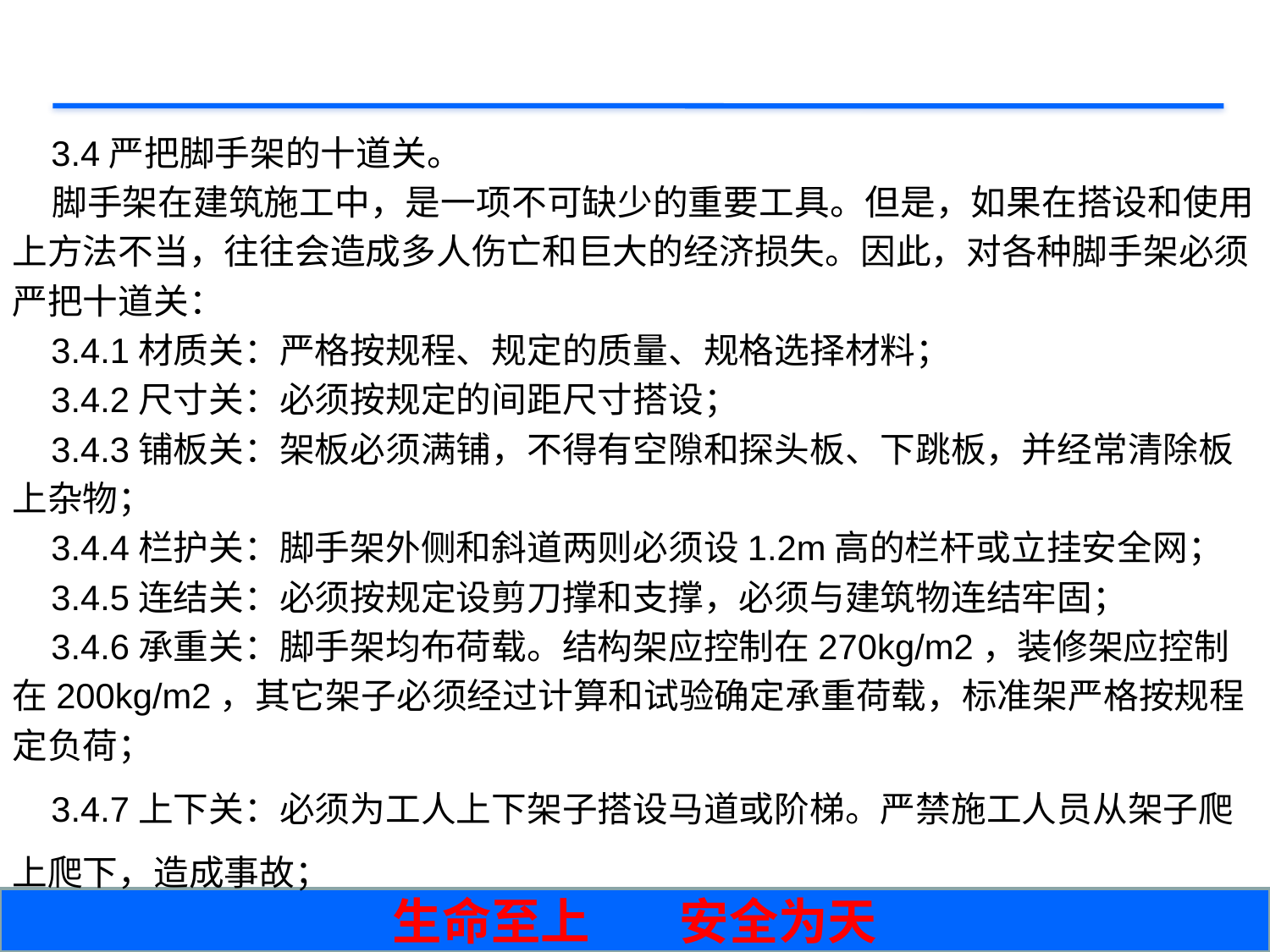

3.4严把脚手架的十道关。
    脚手架在建筑施工中，是一项不可缺少的重要工具。但是，如果在搭设和使用上方法不当，往往会造成多人伤亡和巨大的经济损失。因此，对各种脚手架必须严把十道关：
    3.4.1材质关：严格按规程、规定的质量、规格选择材料；
    3.4.2尺寸关：必须按规定的间距尺寸搭设；
    3.4.3铺板关：架板必须满铺，不得有空隙和探头板、下跳板，并经常清除板上杂物；
    3.4.4栏护关：脚手架外侧和斜道两则必须设1.2m高的栏杆或立挂安全网；
    3.4.5连结关：必须按规定设剪刀撑和支撑，必须与建筑物连结牢固；
    3.4.6承重关：脚手架均布荷载。结构架应控制在270kg/m2，装修架应控制在200kg/m2，其它架子必须经过计算和试验确定承重荷载，标准架严格按规程定负荷；
    3.4.7上下关：必须为工人上下架子搭设马道或阶梯。严禁施工人员从架子爬上爬下，造成事故；